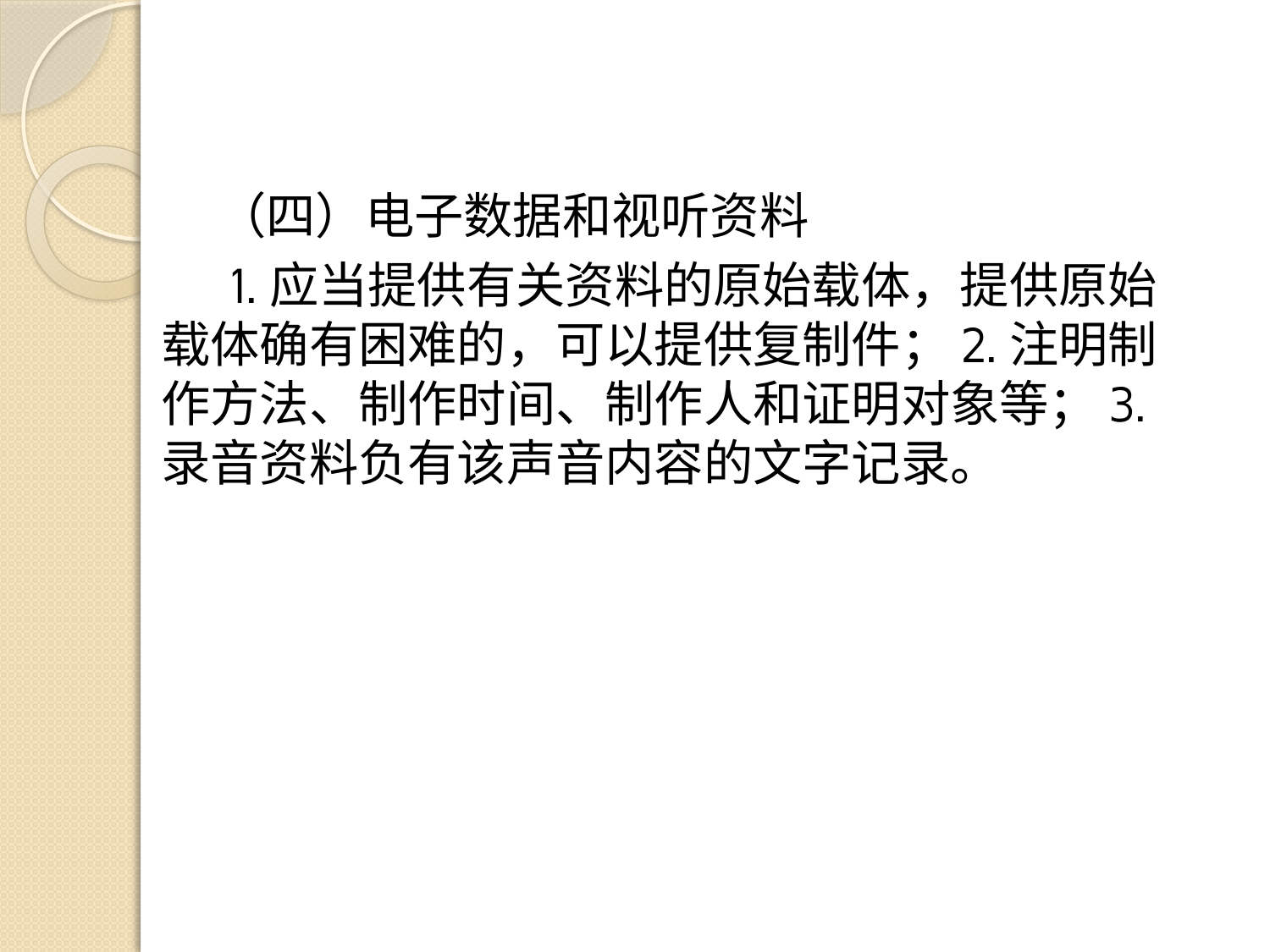

#
       （四）电子数据和视听资料
       1.应当提供有关资料的原始载体，提供原始载体确有困难的，可以提供复制件；2.注明制作方法、制作时间、制作人和证明对象等；3.录音资料负有该声音内容的文字记录。